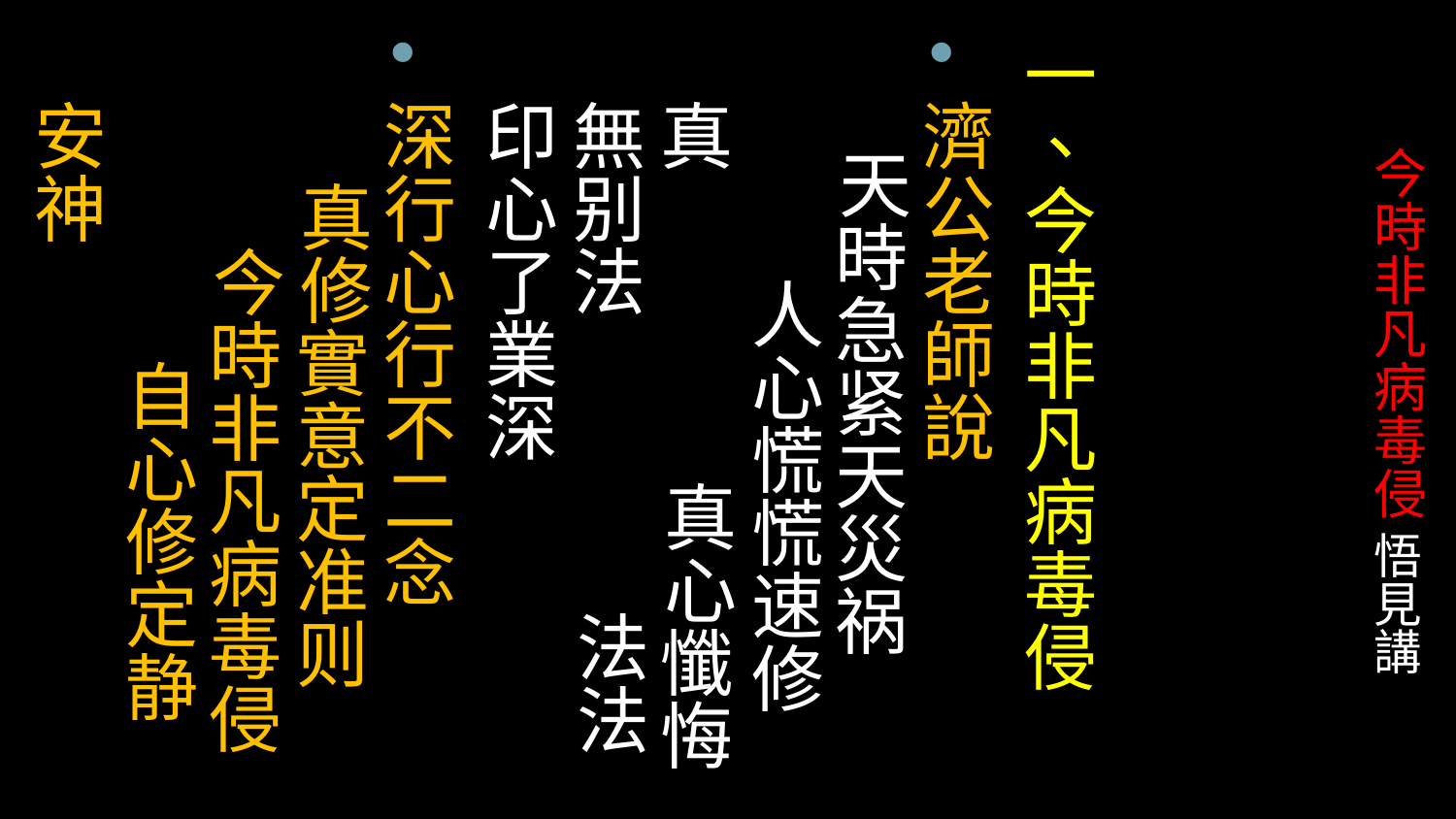

一、今時非凡病毒侵
濟公老師說                       天時急紧天災祸                   人心慌慌速修真                   真心懺悔無别法                  法法印心了業深
深行心行不二念                真修實意定准则               今時非凡病毒侵                  自心修定静安神
# 今時非凡病毒侵 悟見講